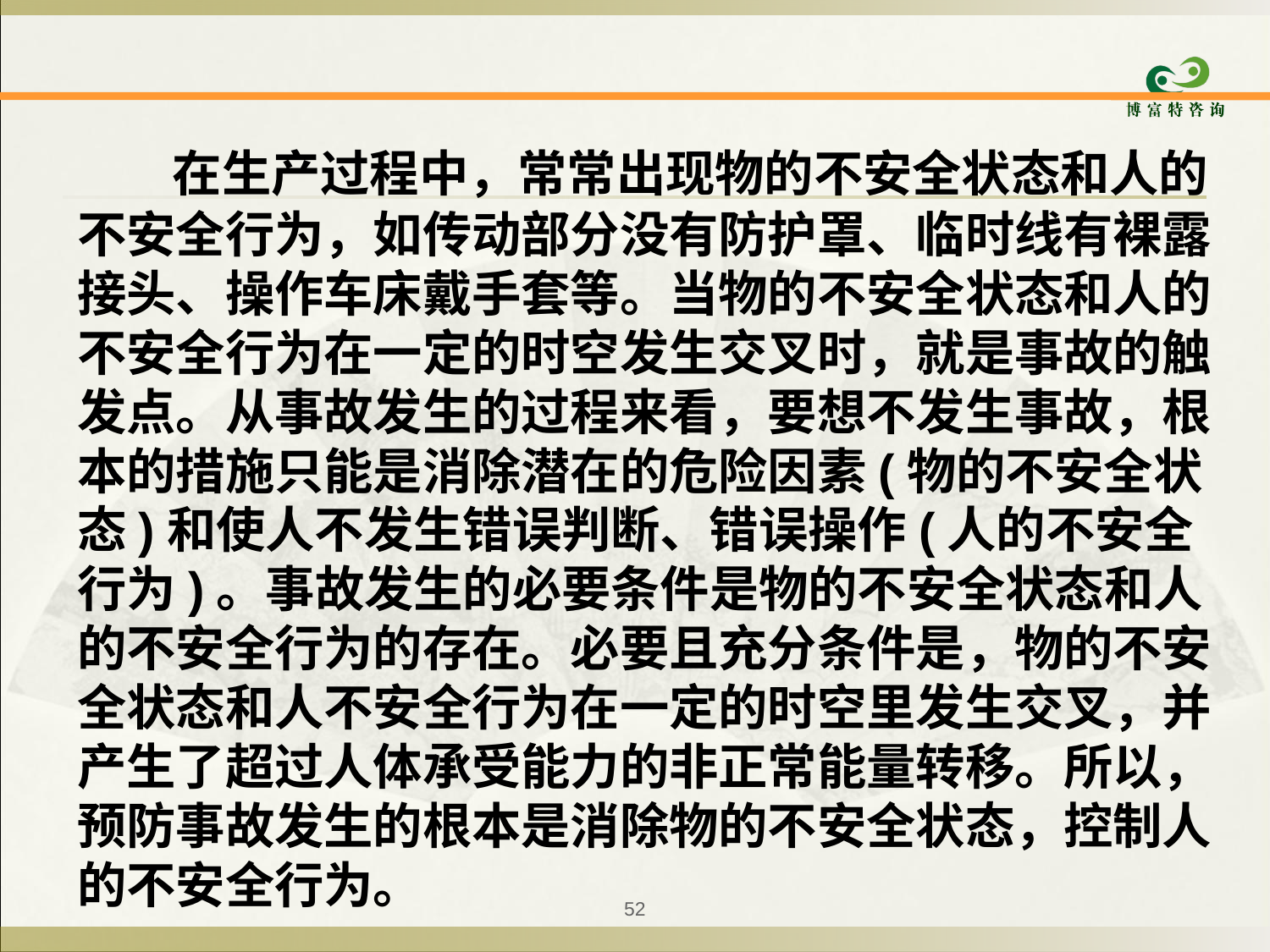

在生产过程中，常常出现物的不安全状态和人的不安全行为，如传动部分没有防护罩、临时线有裸露接头、操作车床戴手套等。当物的不安全状态和人的不安全行为在一定的时空发生交叉时，就是事故的触发点。从事故发生的过程来看，要想不发生事故，根本的措施只能是消除潜在的危险因素(物的不安全状态)和使人不发生错误判断、错误操作(人的不安全行为)。事故发生的必要条件是物的不安全状态和人的不安全行为的存在。必要且充分条件是，物的不安全状态和人不安全行为在一定的时空里发生交叉，并产生了超过人体承受能力的非正常能量转移。所以，预防事故发生的根本是消除物的不安全状态，控制人的不安全行为。
52